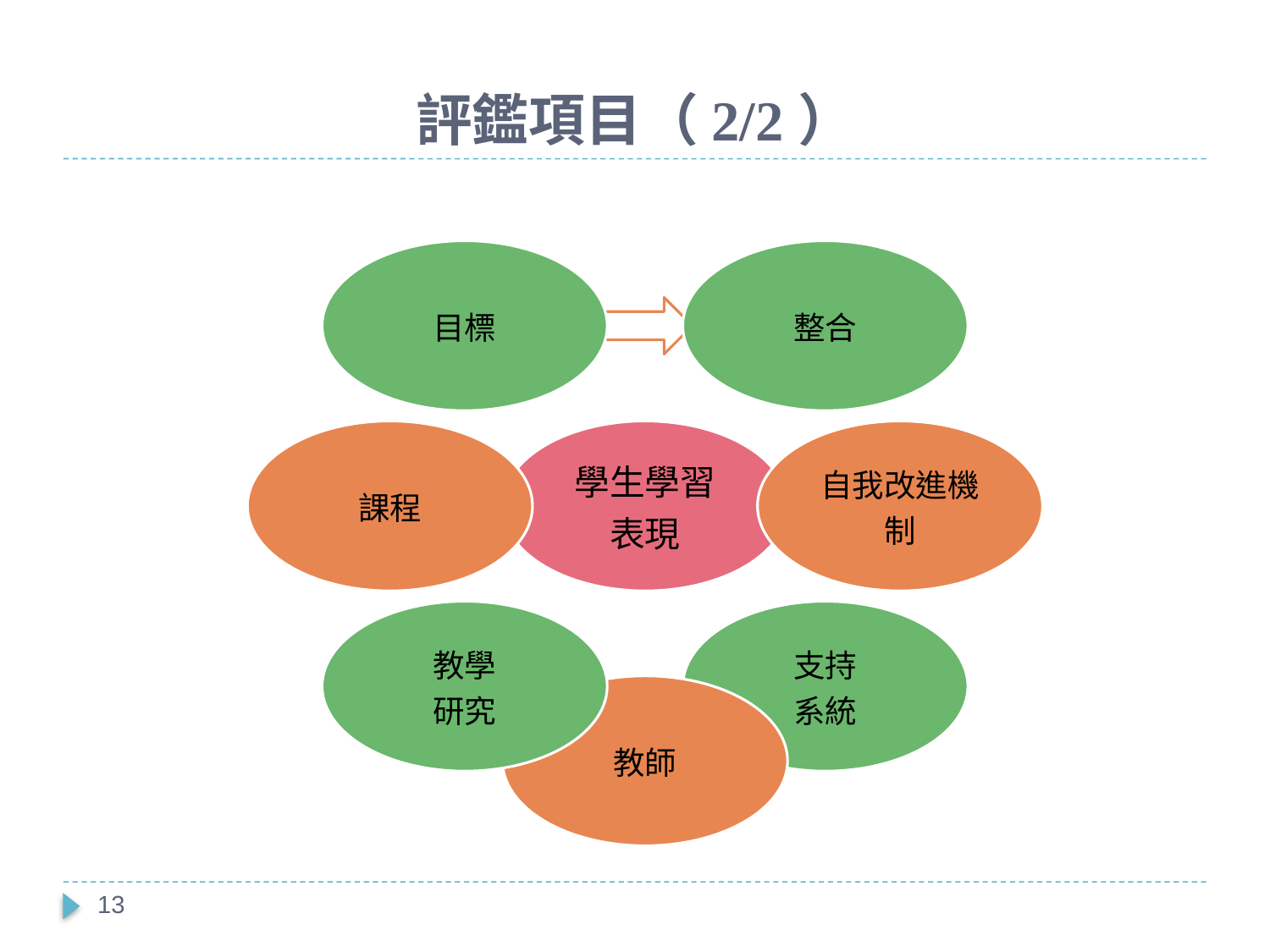

# 評鑑項目（2/2）
學生學習表現
整合
自我改進機制
支持
系統
教師
教學
研究
課程
目標
13